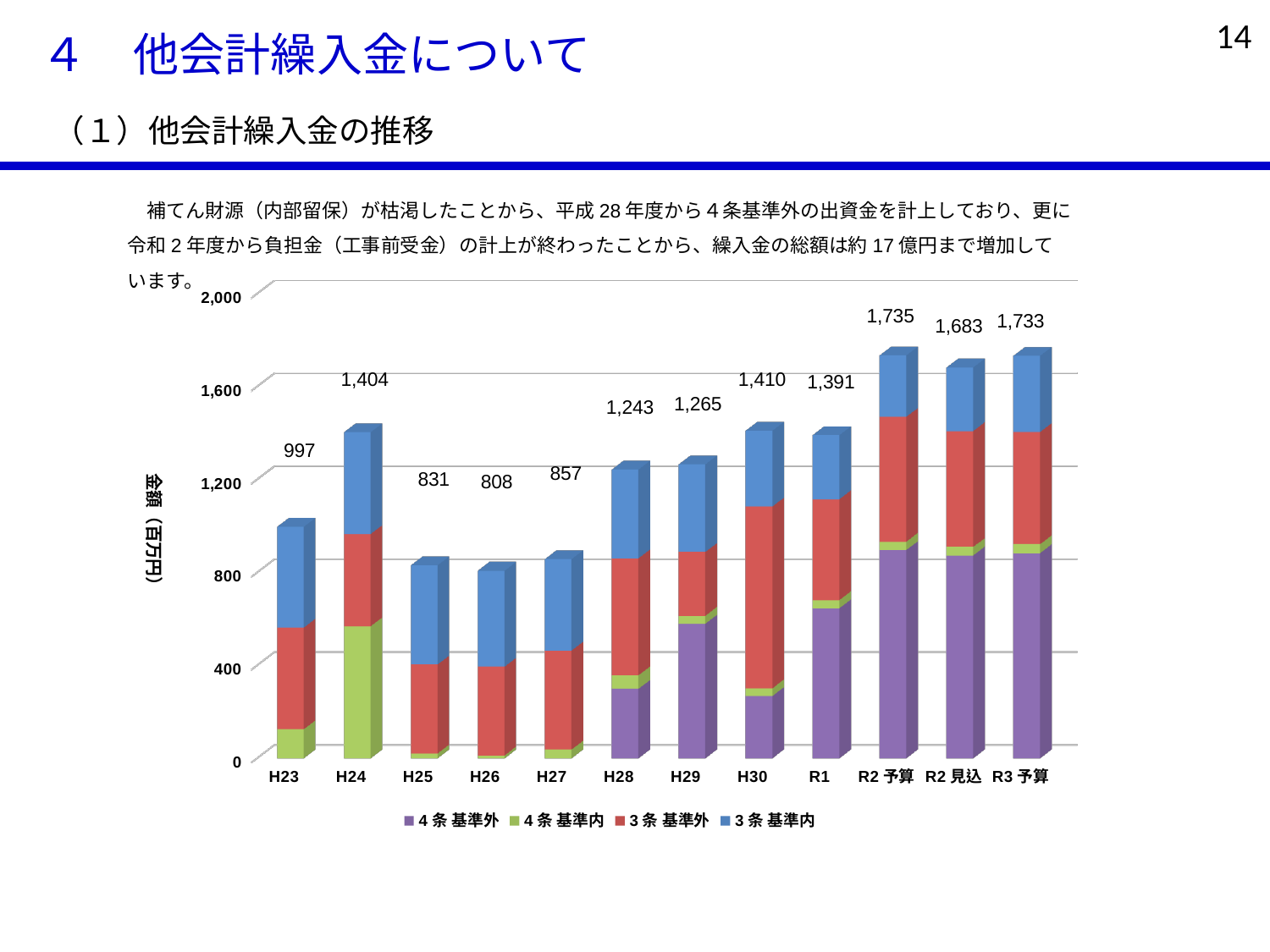

# ４　他会計繰入金について
14
　（１）他会計繰入金の推移
　補てん財源（内部留保）が枯渇したことから、平成28年度から４条基準外の出資金を計上しており、更に令和2年度から負担金（工事前受金）の計上が終わったことから、繰入金の総額は約17億円まで増加しています。

[unsupported chart]